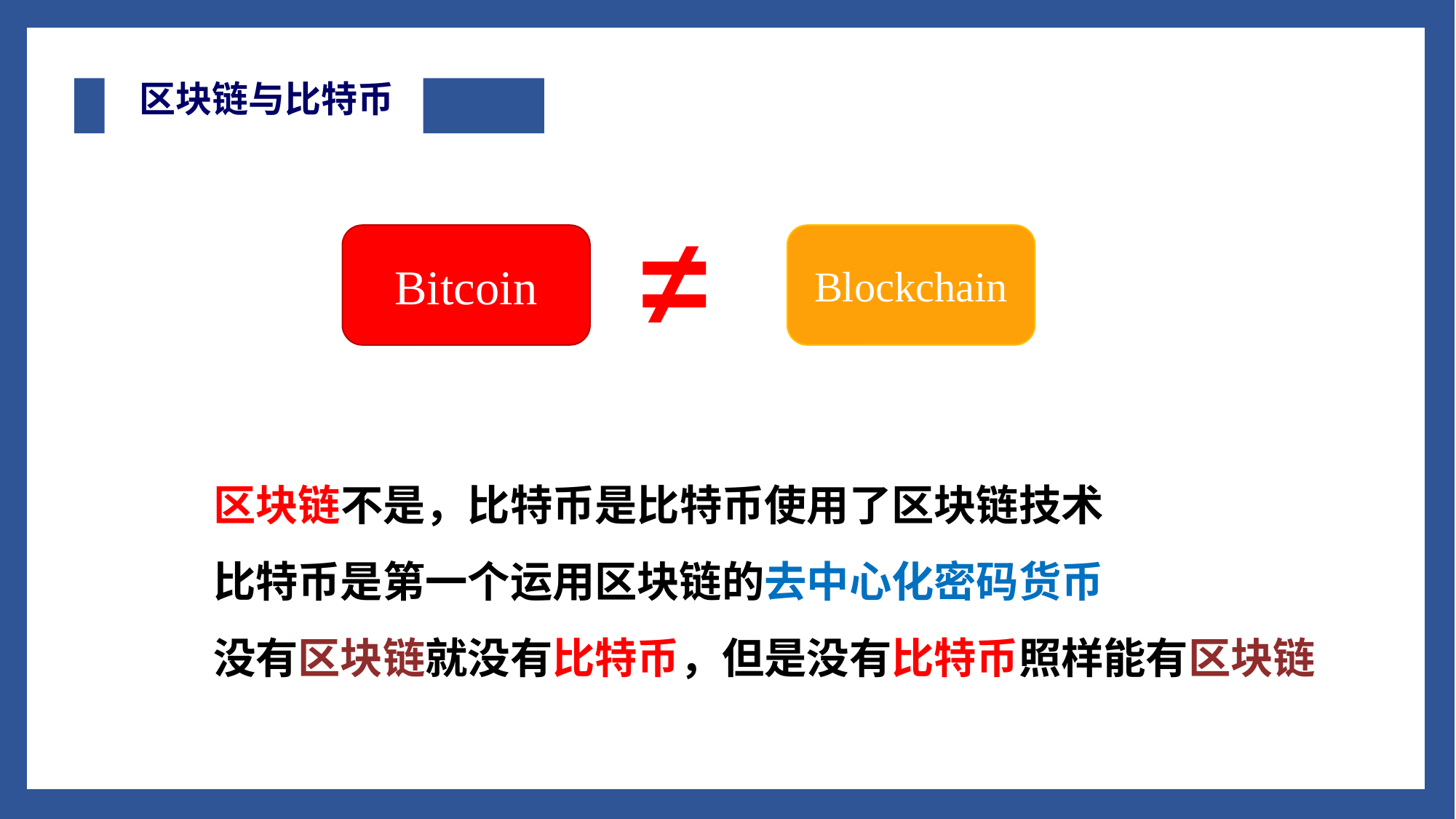

# 区块链与比特币
≠
Bitcoin
Blockchain
区块链不是，比特币是比特币使用了区块链技术
比特币是第一个运用区块链的去中心化密码货币
没有区块链就没有比特币，但是没有比特币照样能有区块链